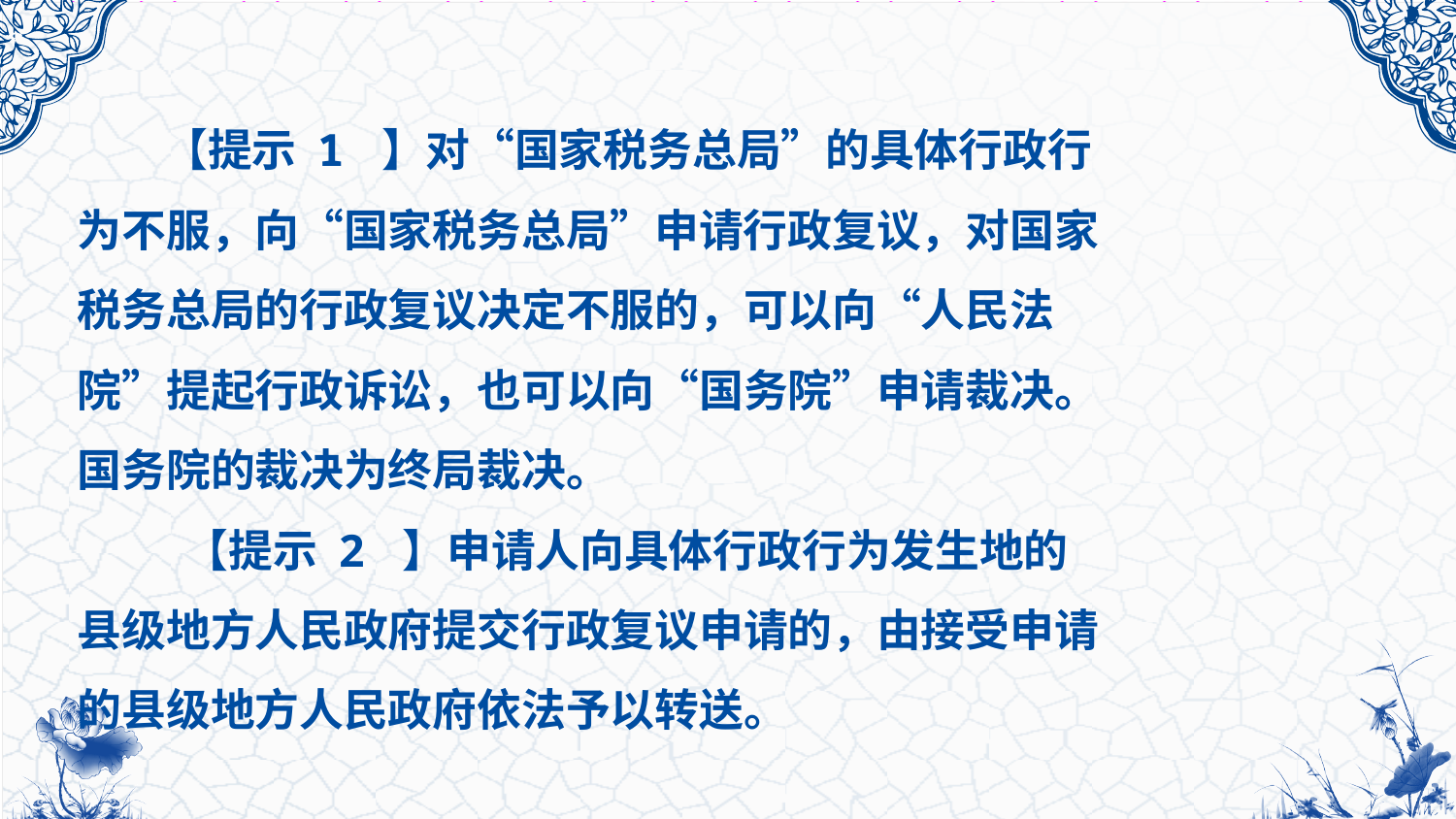

【提示 1 】对“国家税务总局”的具体行政行为不服，向“国家税务总局”申请行政复议，对国家税务总局的行政复议决定不服的，可以向“人民法院”提起行政诉讼，也可以向“国务院”申请裁决。国务院的裁决为终局裁决。
 【提示 2 】申请人向具体行政行为发生地的县级地方人民政府提交行政复议申请的，由接受申请的县级地方人民政府依法予以转送。